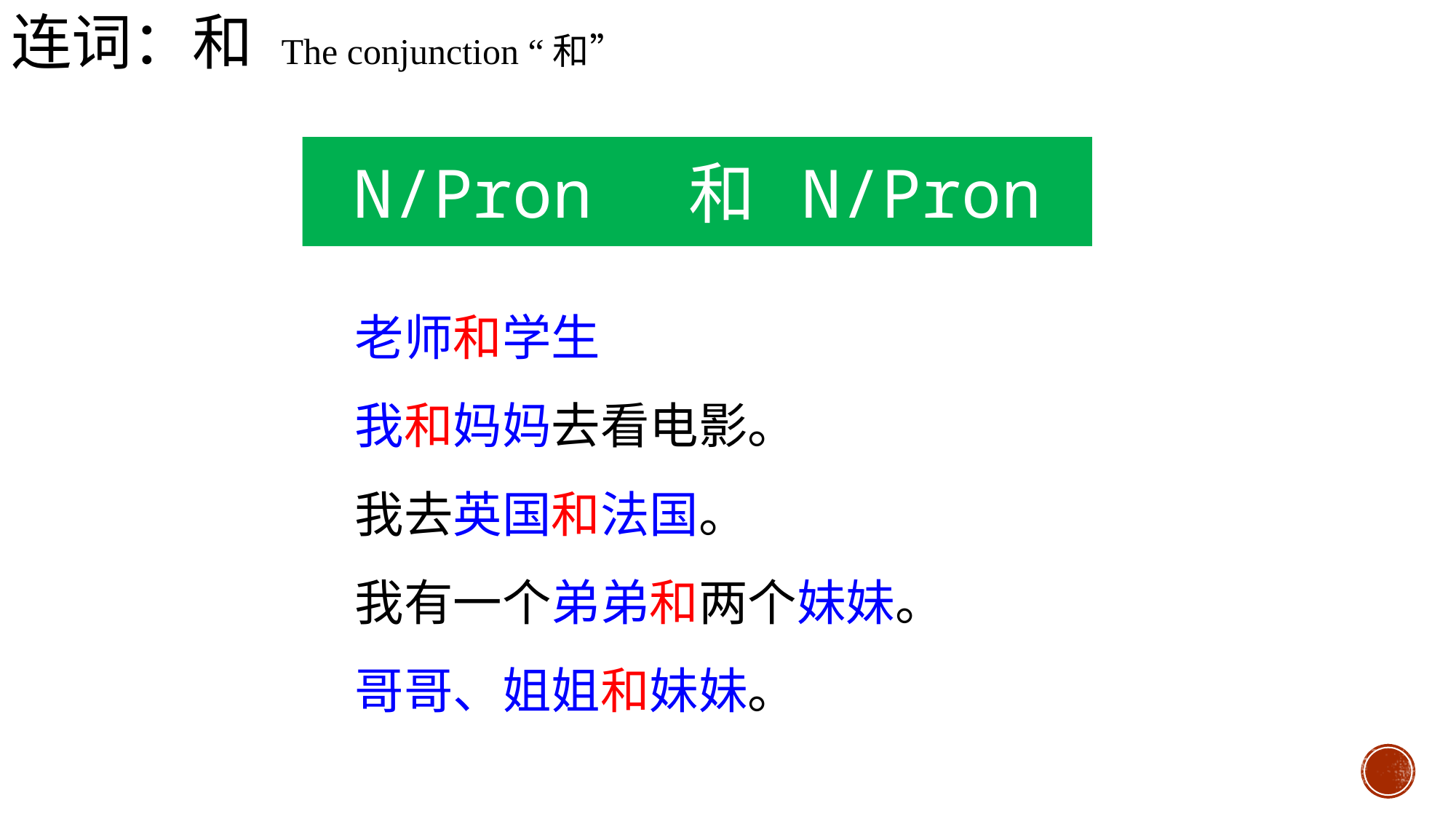

连词：和 The conjunction “和”
N/Pron  和  N/Pron
老师和学生
我和妈妈去看电影。
我去英国和法国。
我有一个弟弟和两个妹妹。
哥哥、姐姐和妹妹。